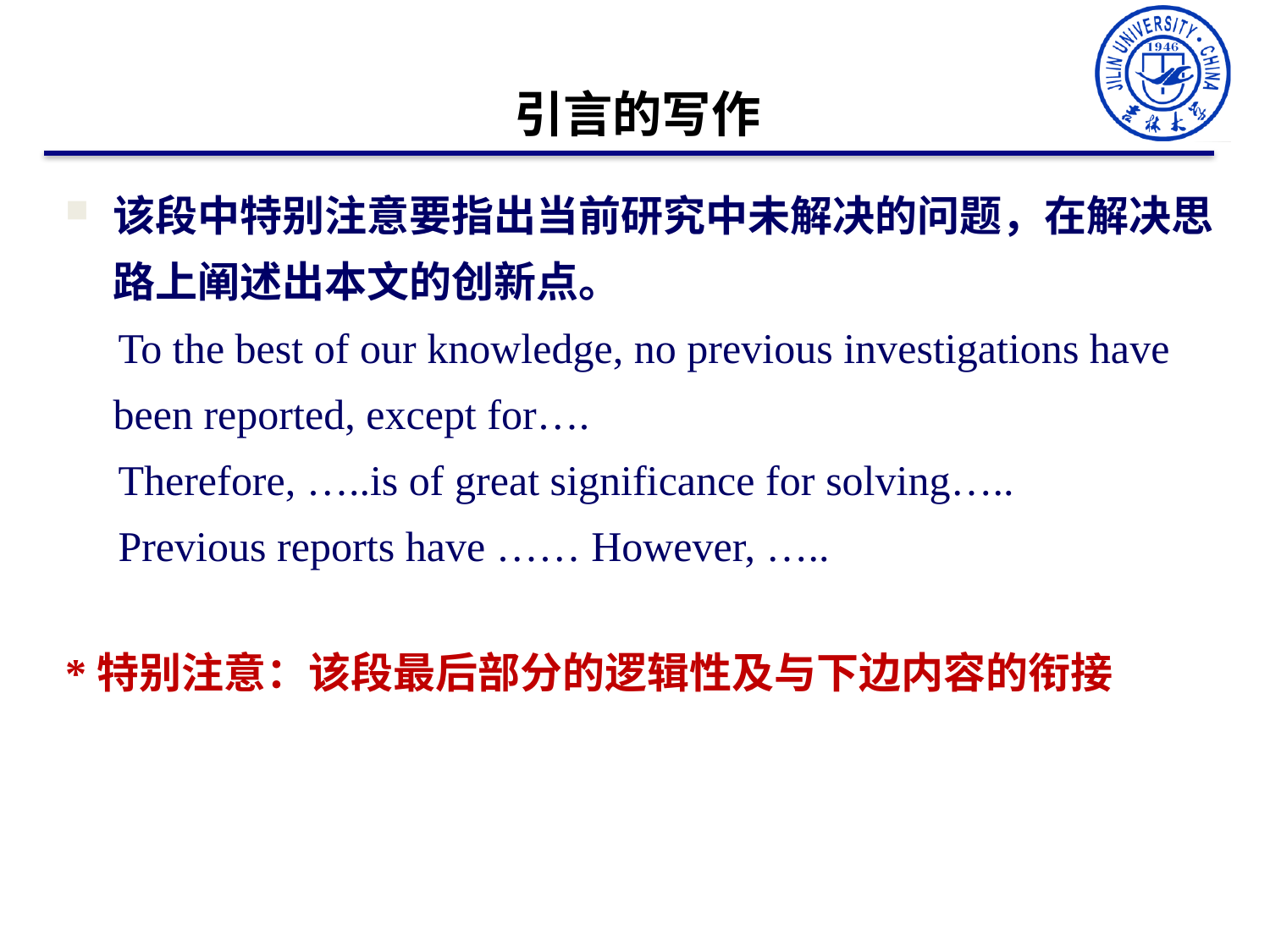

引言的写作
该段中特别注意要指出当前研究中未解决的问题，在解决思路上阐述出本文的创新点。
     To the best of our knowledge, no previous investigations have  been reported, except for….
     Therefore, …..is of great significance for solving…..
     Previous reports have …… However, …..

*特别注意：该段最后部分的逻辑性及与下边内容的衔接